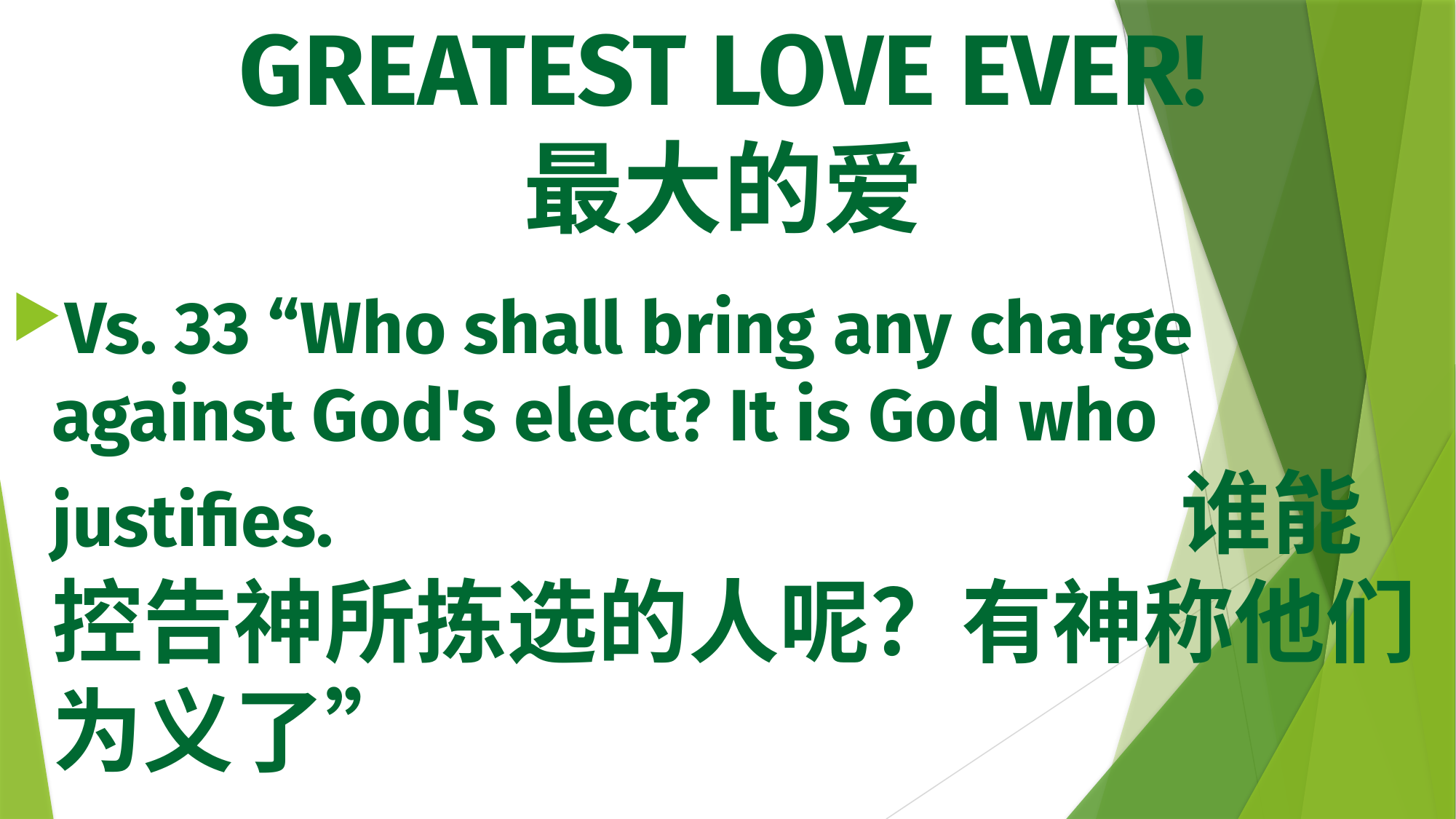

# GREATEST LOVE EVER! 最大的爱
Vs. 33 “Who shall bring any charge against God's elect? It is God who justifies.                                                谁能控告神所拣选的人呢？有神称他们为义了”